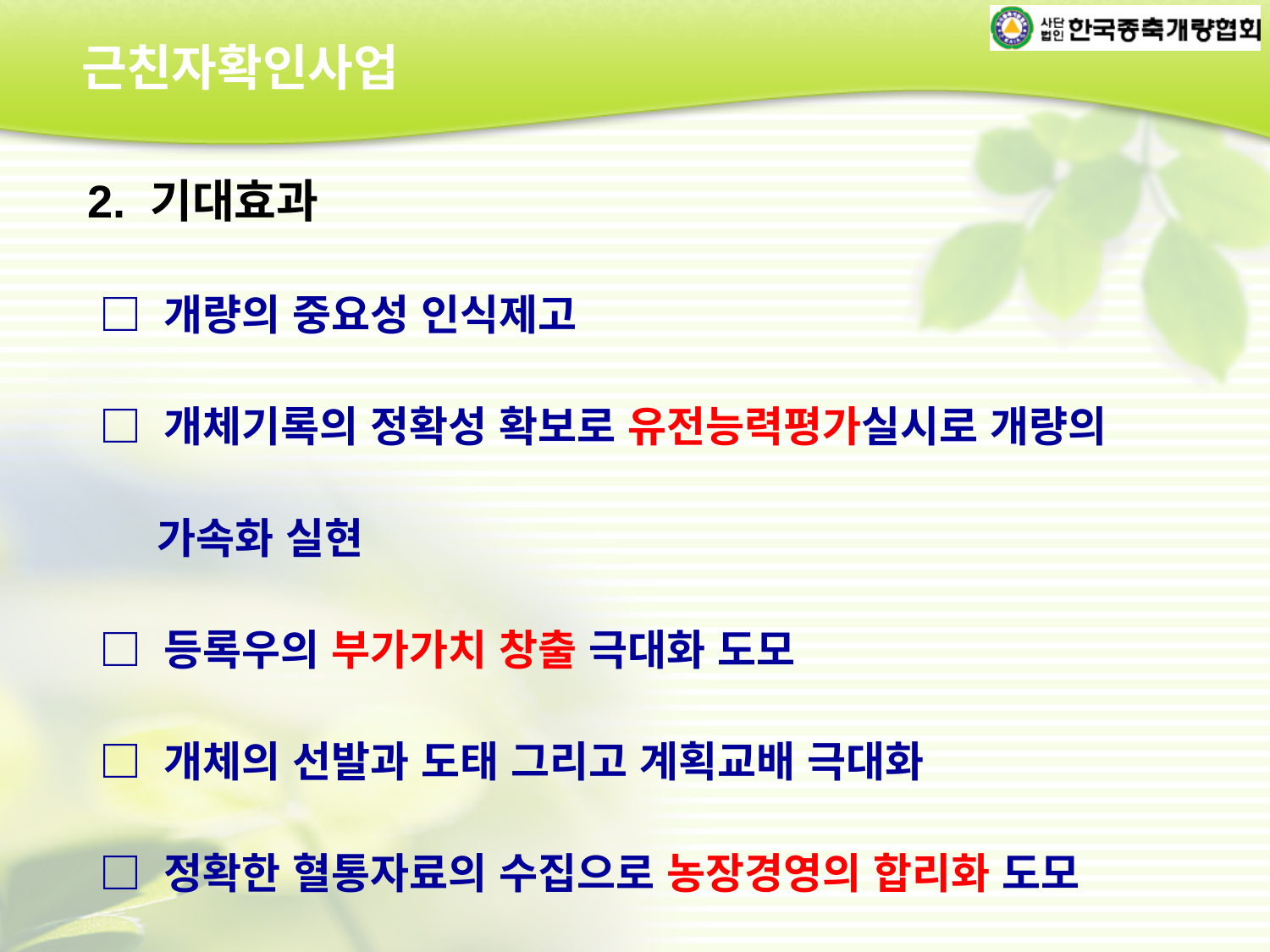

근친자확인사업
2. 기대효과
 □ 개량의 중요성 인식제고
 □ 개체기록의 정확성 확보로 유전능력평가실시로 개량의
     가속화 실현
 □ 등록우의 부가가치 창출 극대화 도모
 □ 개체의 선발과 도태 그리고 계획교배 극대화
 □ 정확한 혈통자료의 수집으로 농장경영의 합리화 도모